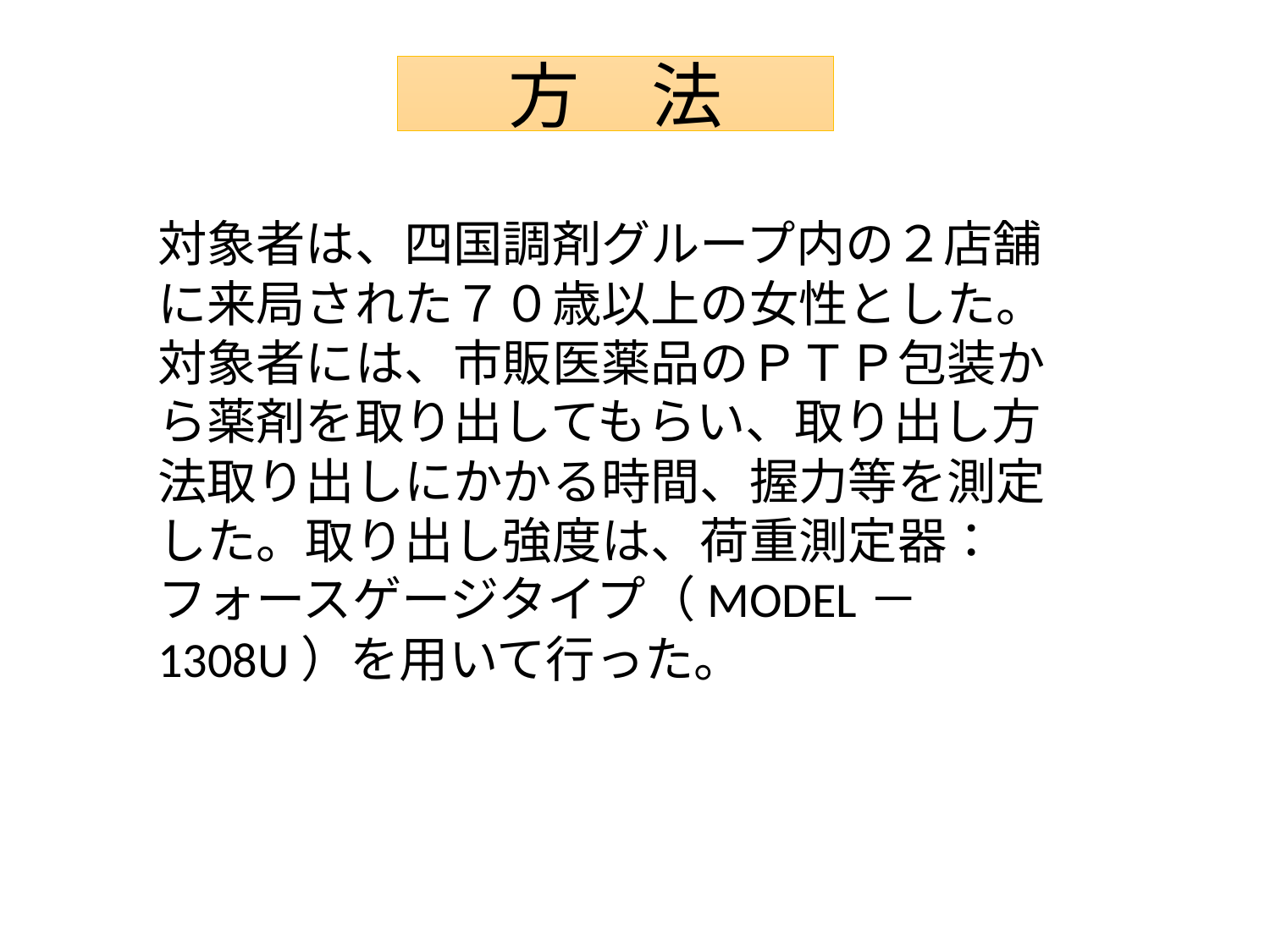

方　法
対象者は、四国調剤グループ内の２店舗に来局された７０歳以上の女性とした。対象者には、市販医薬品のＰＴＰ包装から薬剤を取り出してもらい、取り出し方法取り出しにかかる時間、握力等を測定した。取り出し強度は、荷重測定器：フォースゲージタイプ（MODEL－1308U）を用いて行った。